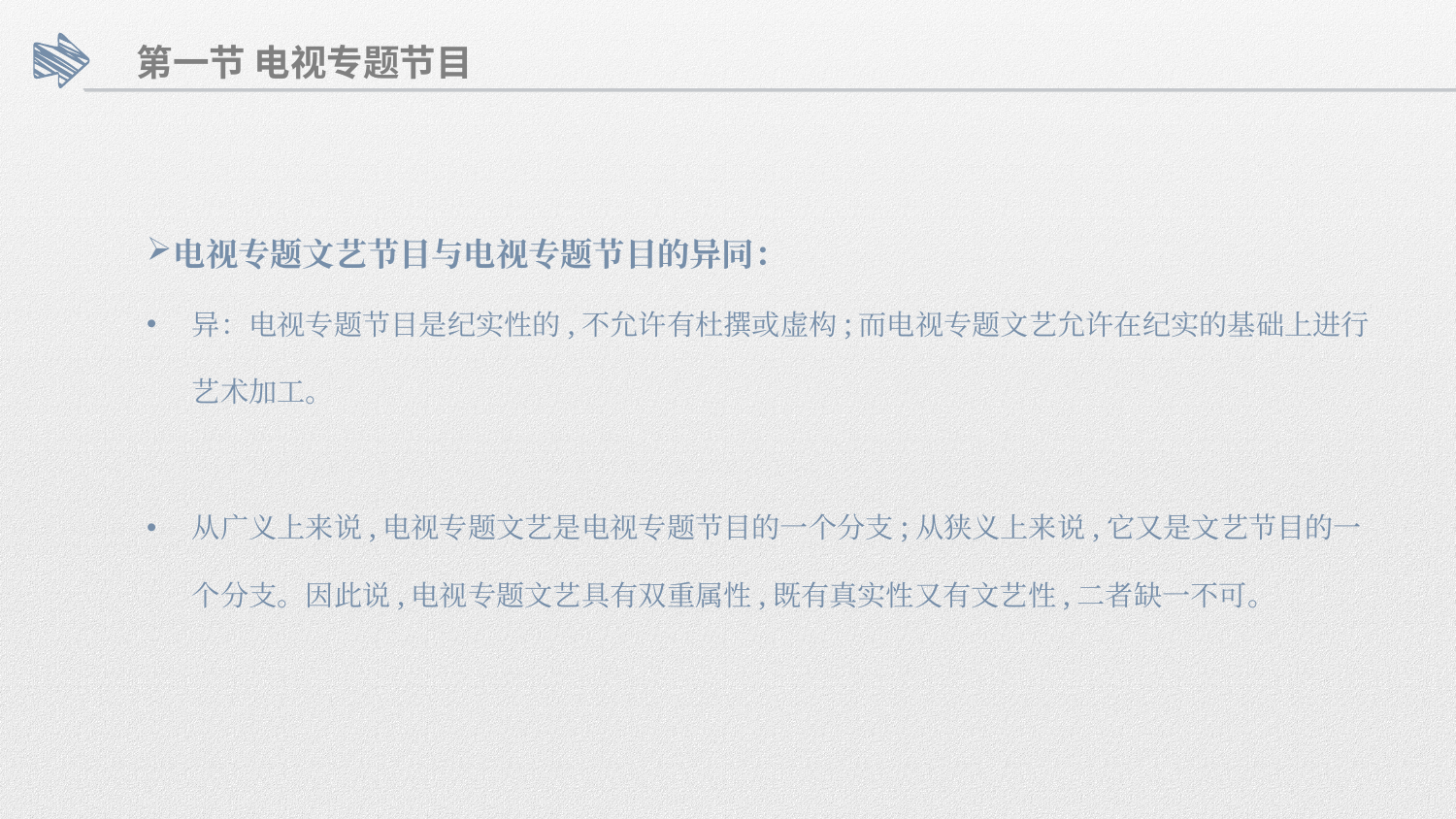

第一节 电视专题节目
电视专题文艺节目与电视专题节目的异同：
异：电视专题节目是纪实性的,不允许有杜撰或虚构;而电视专题文艺允许在纪实的基础上进行艺术加工。

从广义上来说,电视专题文艺是电视专题节目的一个分支;从狭义上来说,它又是文艺节目的一个分支。因此说,电视专题文艺具有双重属性,既有真实性又有文艺性,二者缺一不可。